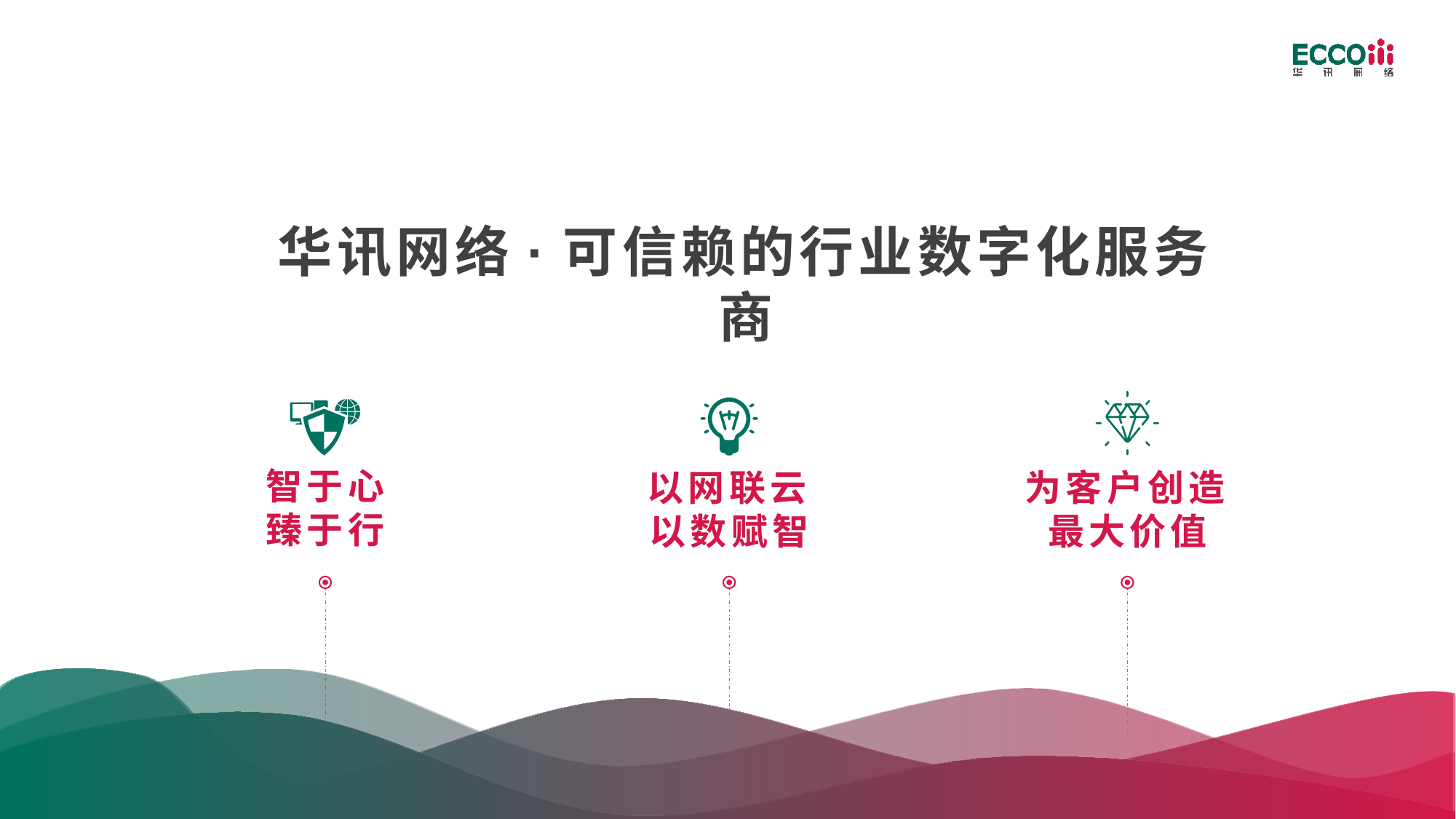

华讯网络·可信赖的行业数字化服务商

智于心
臻于行
以网联云以数赋智
为客户创造最大价值